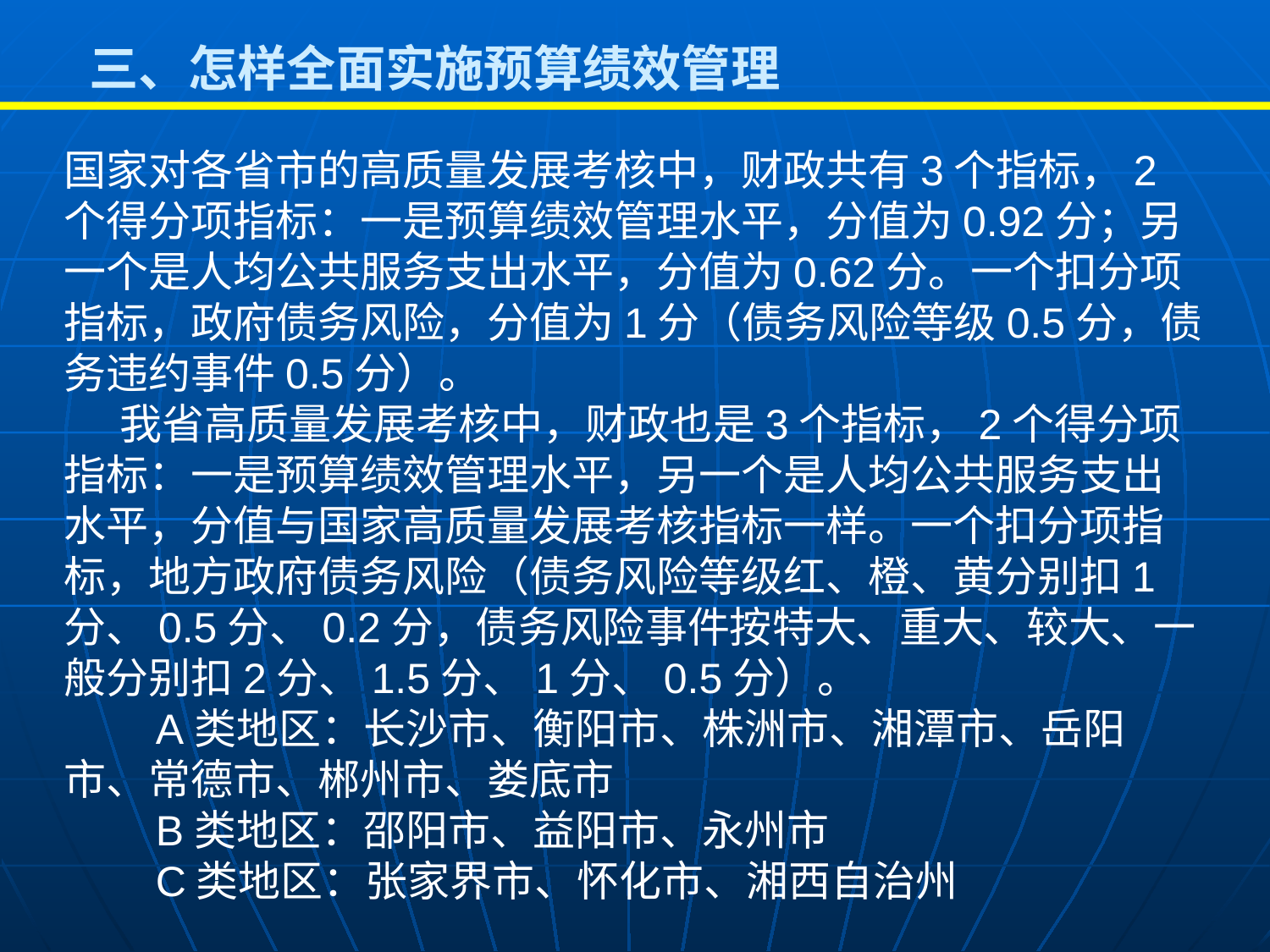

三、怎样全面实施预算绩效管理

国家对各省市的高质量发展考核中，财政共有3个指标，2个得分项指标：一是预算绩效管理水平，分值为0.92分；另一个是人均公共服务支出水平，分值为0.62分。一个扣分项指标，政府债务风险，分值为1分（债务风险等级0.5分，债务违约事件0.5分）。我省高质量发展考核中，财政也是3个指标，2个得分项指标：一是预算绩效管理水平，另一个是人均公共服务支出水平，分值与国家高质量发展考核指标一样。一个扣分项指标，地方政府债务风险（债务风险等级红、橙、黄分别扣1分、0.5分、0.2分，债务风险事件按特大、重大、较大、一般分别扣2分、1.5分、1分、0.5分）。
   A类地区：长沙市、衡阳市、株洲市、湘潭市、岳阳市、常德市、郴州市、娄底市
   B类地区：邵阳市、益阳市、永州市
   C类地区：张家界市、怀化市、湘西自治州